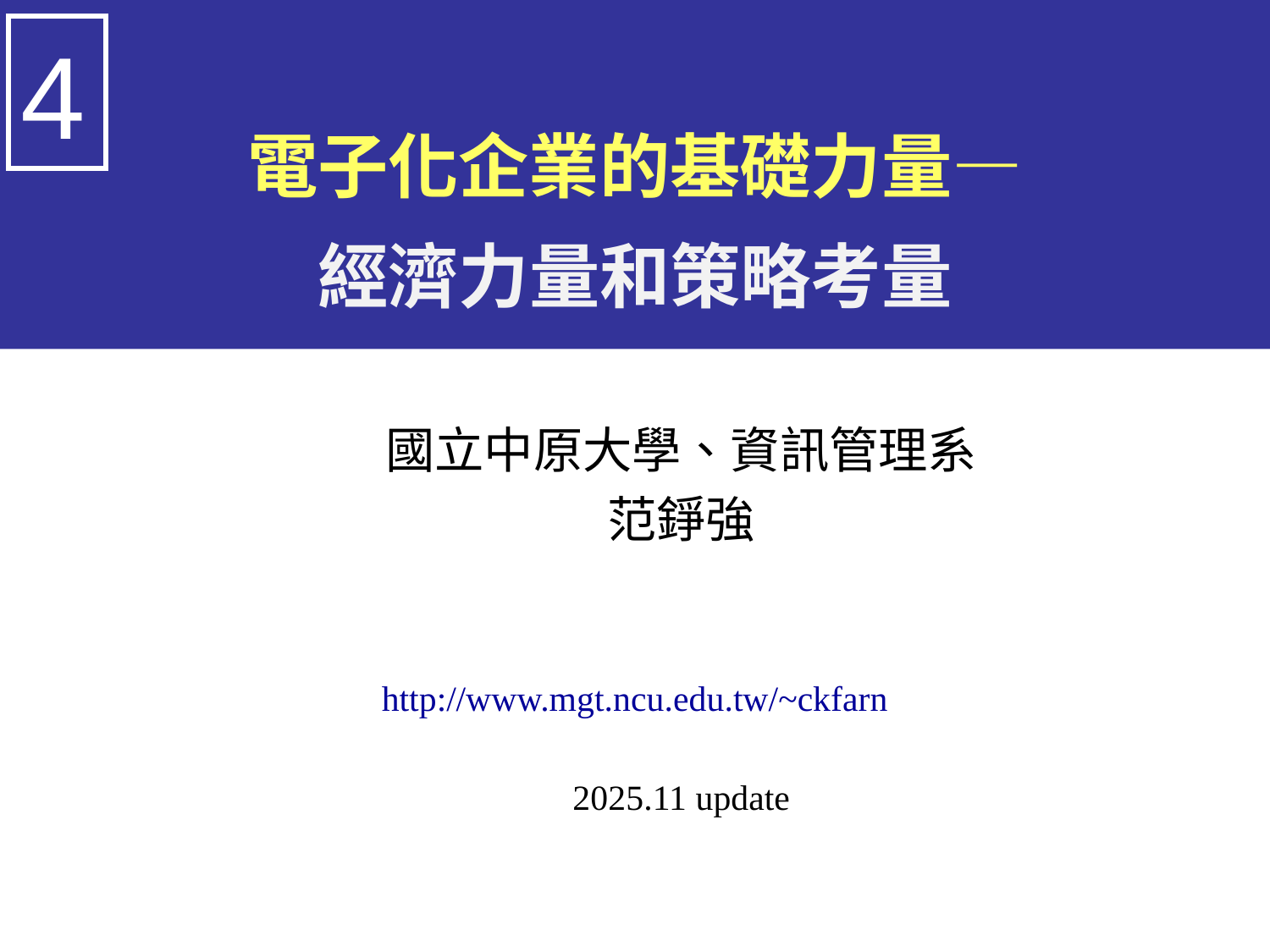

4
# 電子化企業的基礎力量— 經濟力量和策略考量
國立中原大學、資訊管理系
范錚強

http://www.mgt.ncu.edu.tw/~ckfarn

2025.11 update